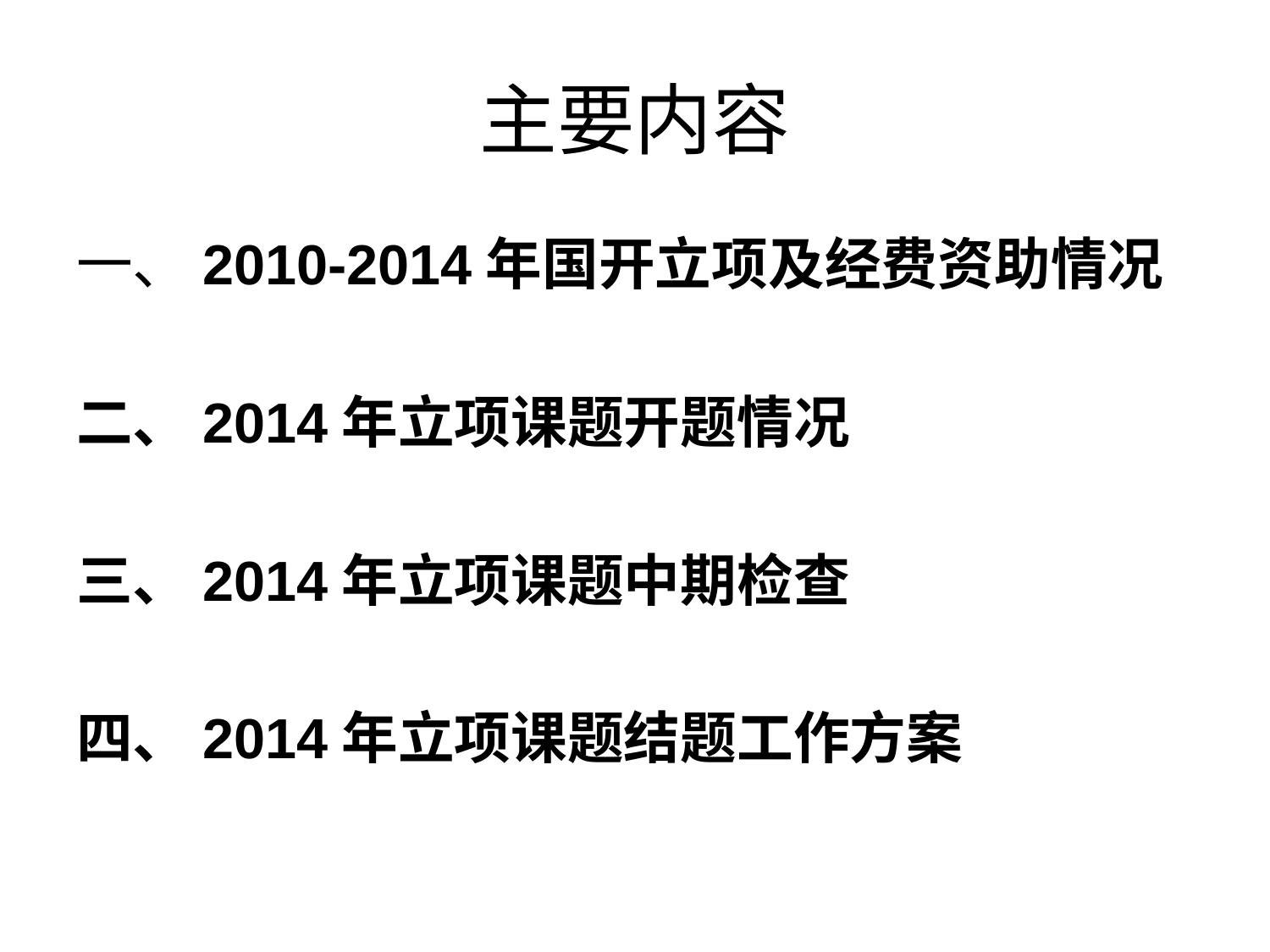

# 主要内容
一、2010-2014年国开立项及经费资助情况

二、2014年立项课题开题情况

三、2014年立项课题中期检查

四、2014年立项课题结题工作方案